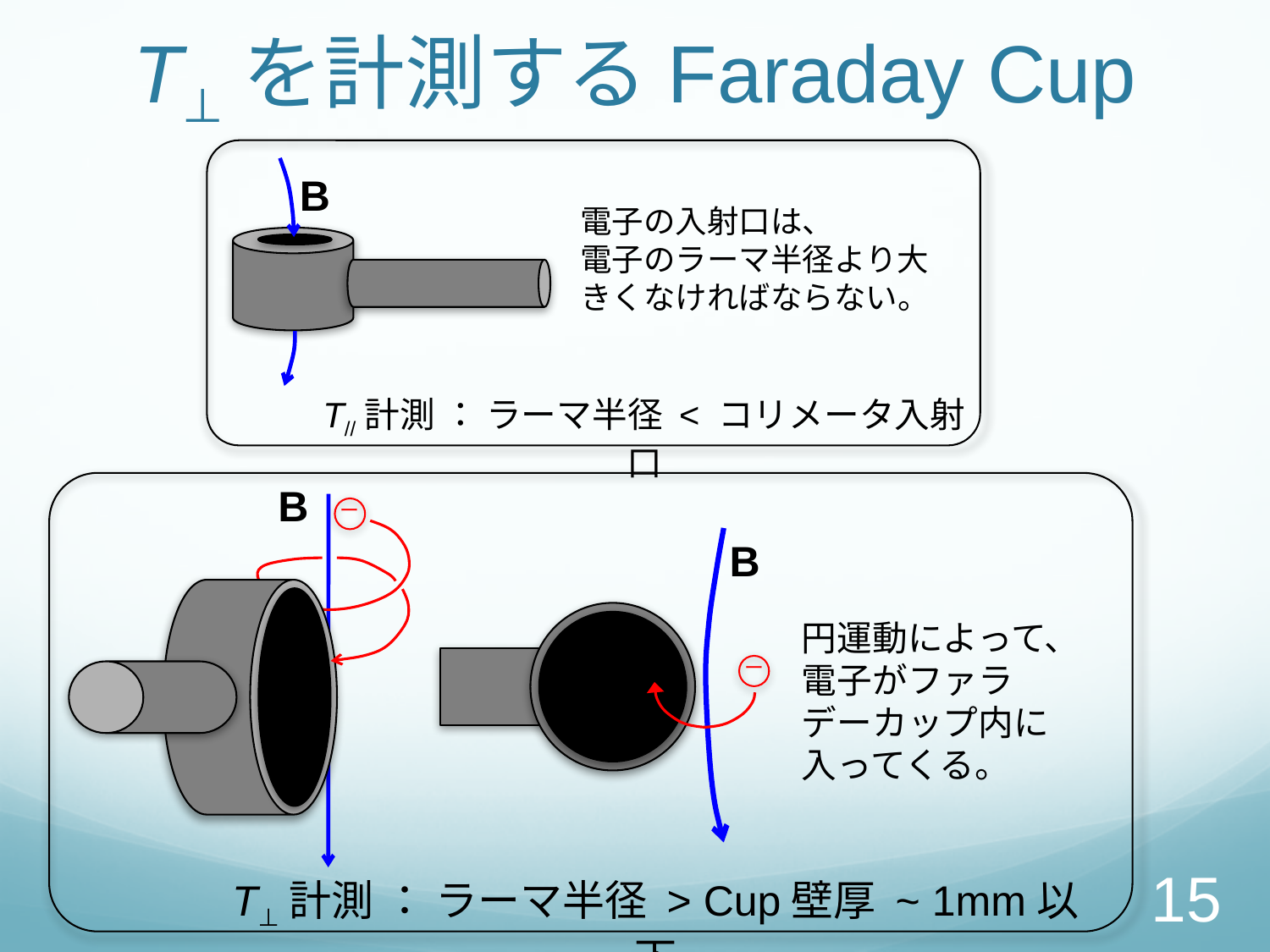

# T⊥を計測するFaraday Cup

B

電子の入射口は、
電子のラーマ半径より大きくなければならない。
T//計測 ： ラーマ半径 < コリメータ入射口

B
ー

ー

B
円運動によって、
電子がファラデーカップ内に入ってくる。
T⊥計測 ： ラーマ半径 > Cup壁厚 ~ 1mm以下
15